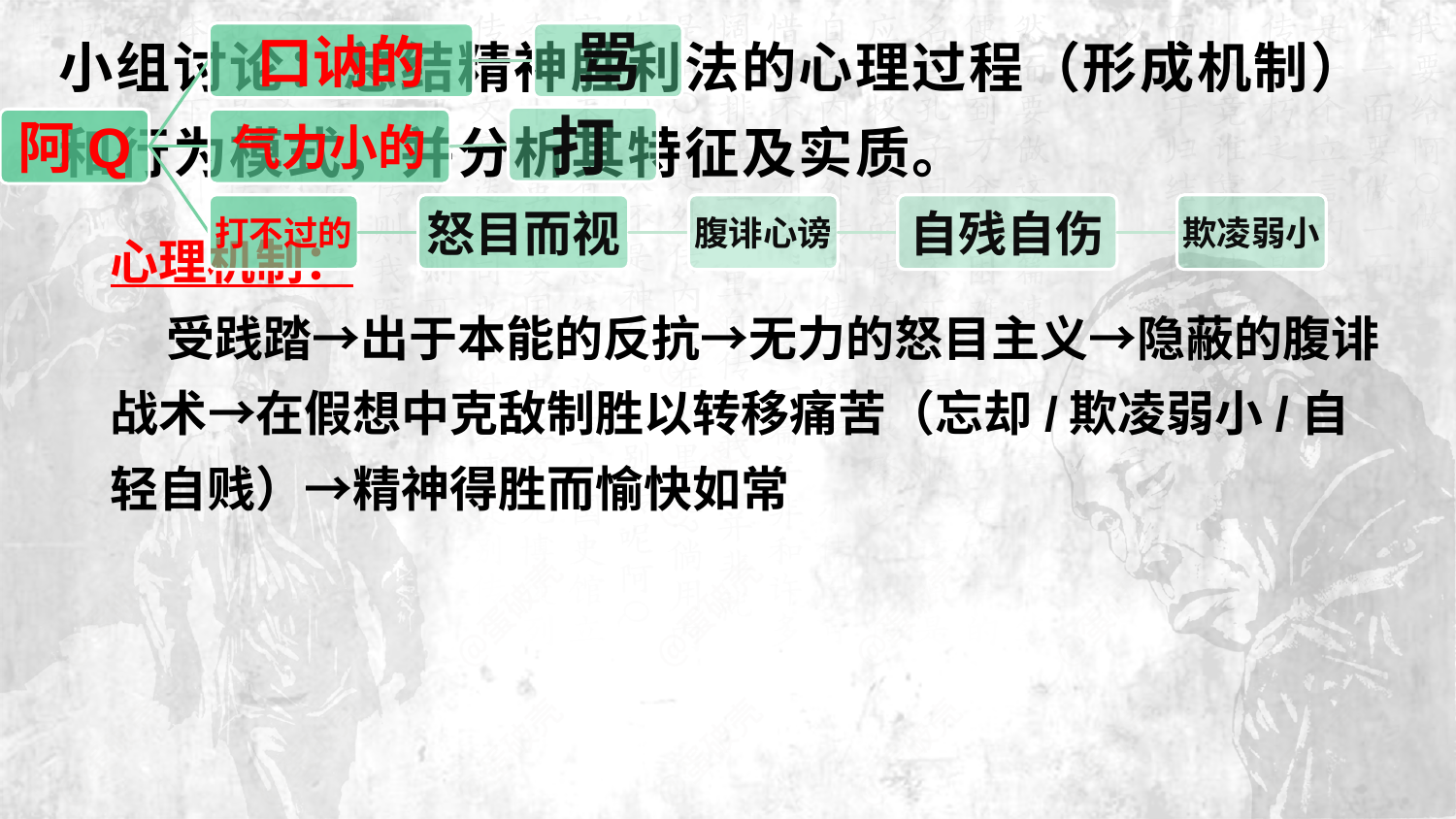

小组讨论：总结精神胜利法的心理过程（形成机制）和行为模式，并分析其特征及实质。
心理机制：
    受践踏→出于本能的反抗→无力的怒目主义→隐蔽的腹诽战术→在假想中克敌制胜以转移痛苦（忘却/欺凌弱小/自轻自贱）→精神得胜而愉快如常

阿Q

口讷的

骂

气力小的

打

打不过的

怒目而视

腹诽心谤

自残自伤

欺凌弱小